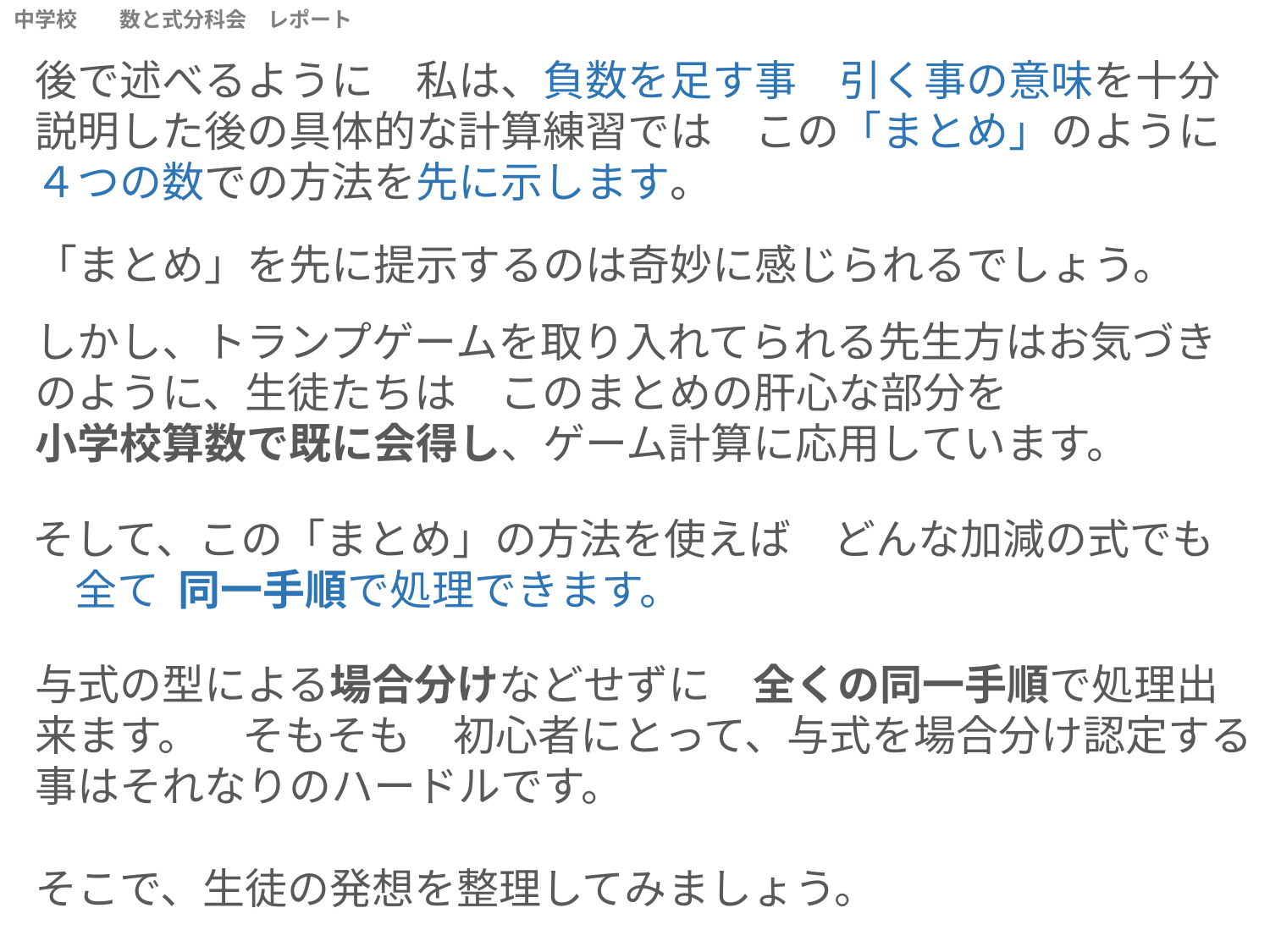

中学校　　数と式分科会　レポート
後で述べるように　私は、負数を足す事　引く事の意味を十分
説明した後の具体的な計算練習では　この「まとめ」のように
４つの数での方法を先に示します。
「まとめ」を先に提示するのは奇妙に感じられるでしょう。
しかし、トランプゲームを取り入れてられる先生方はお気づきのように、生徒たちは　このまとめの肝心な部分を
小学校算数で既に会得し、ゲーム計算に応用しています。
そして、この「まとめ」の方法を使えば　どんな加減の式でも　全て  同一手順で処理できます。
与式の型による場合分けなどせずに　全くの同一手順で処理出来ます。　そもそも　初心者にとって、与式を場合分け認定する事はそれなりのハードルです。
そこで、生徒の発想を整理してみましょう。